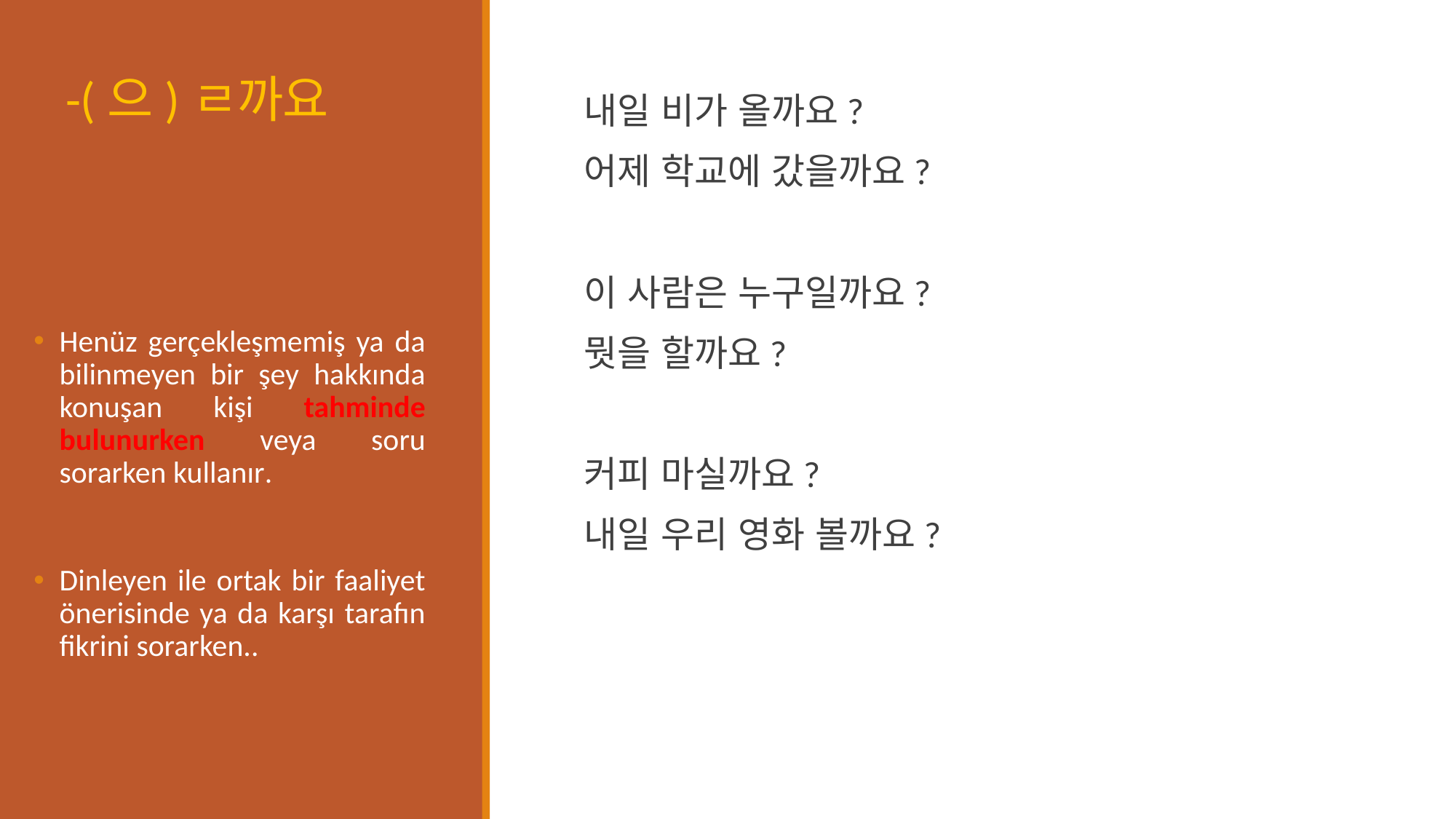

# -(으)ㄹ까요
내일 비가 올까요?
어제 학교에 갔을까요?

이 사람은 누구일까요?
뭣을 할까요?

커피 마실까요?
내일 우리 영화 볼까요?

Henüz gerçekleşmemiş ya da bilinmeyen bir şey hakkında konuşan kişi tahminde bulunurken veya soru sorarken kullanır.

Dinleyen ile ortak bir faaliyet önerisinde ya da karşı tarafın fikrini sorarken..